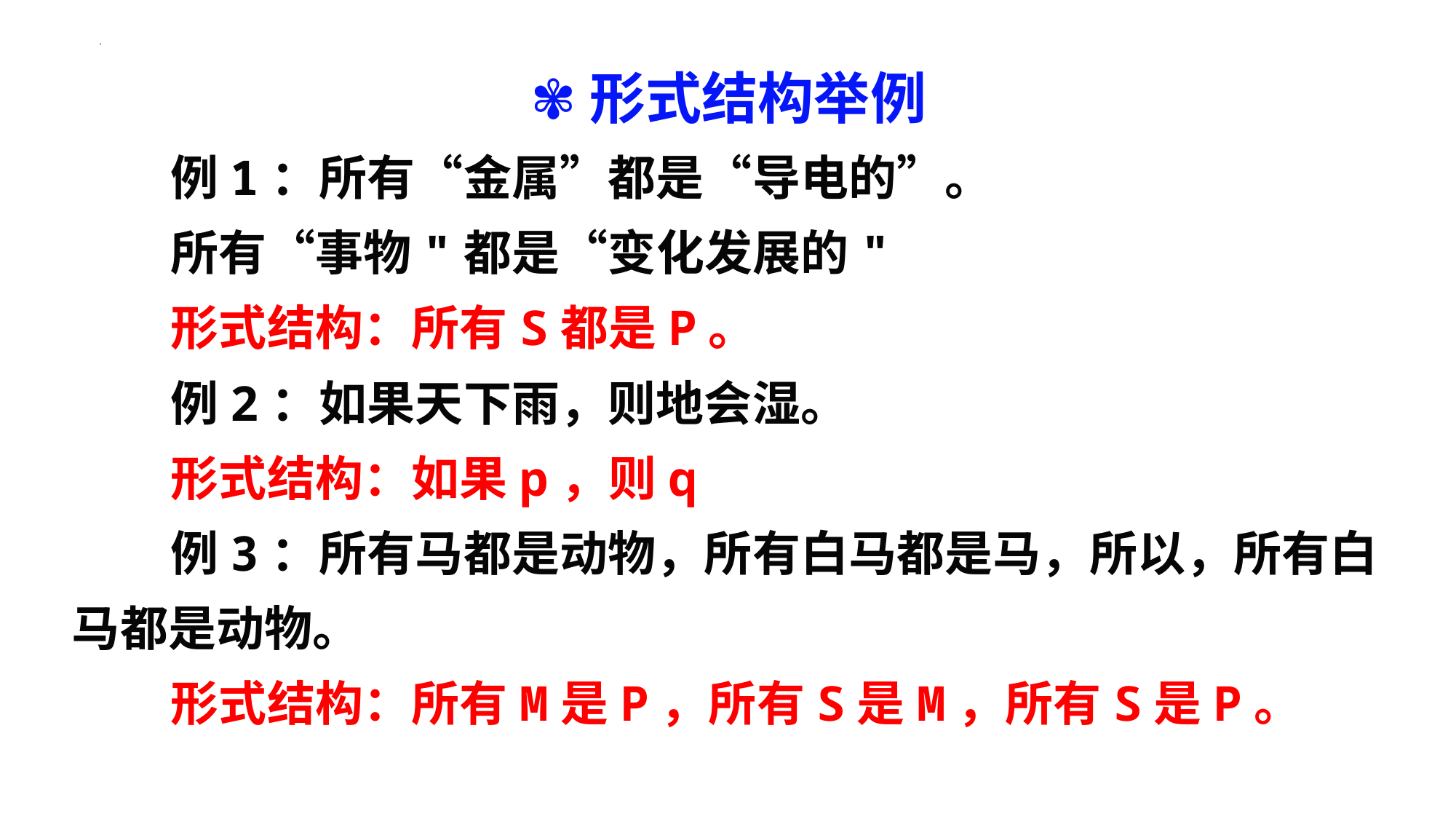

✾形式结构举例
        例1：所有“金属”都是“导电的”。
        所有“事物"都是“变化发展的"
        形式结构：所有S都是P。
        例2：如果天下雨，则地会湿。
        形式结构：如果p，则q
        例3：所有马都是动物，所有白马都是马，所以，所有白马都是动物。
        形式结构：所有M是P，所有S是M，所有S是P。